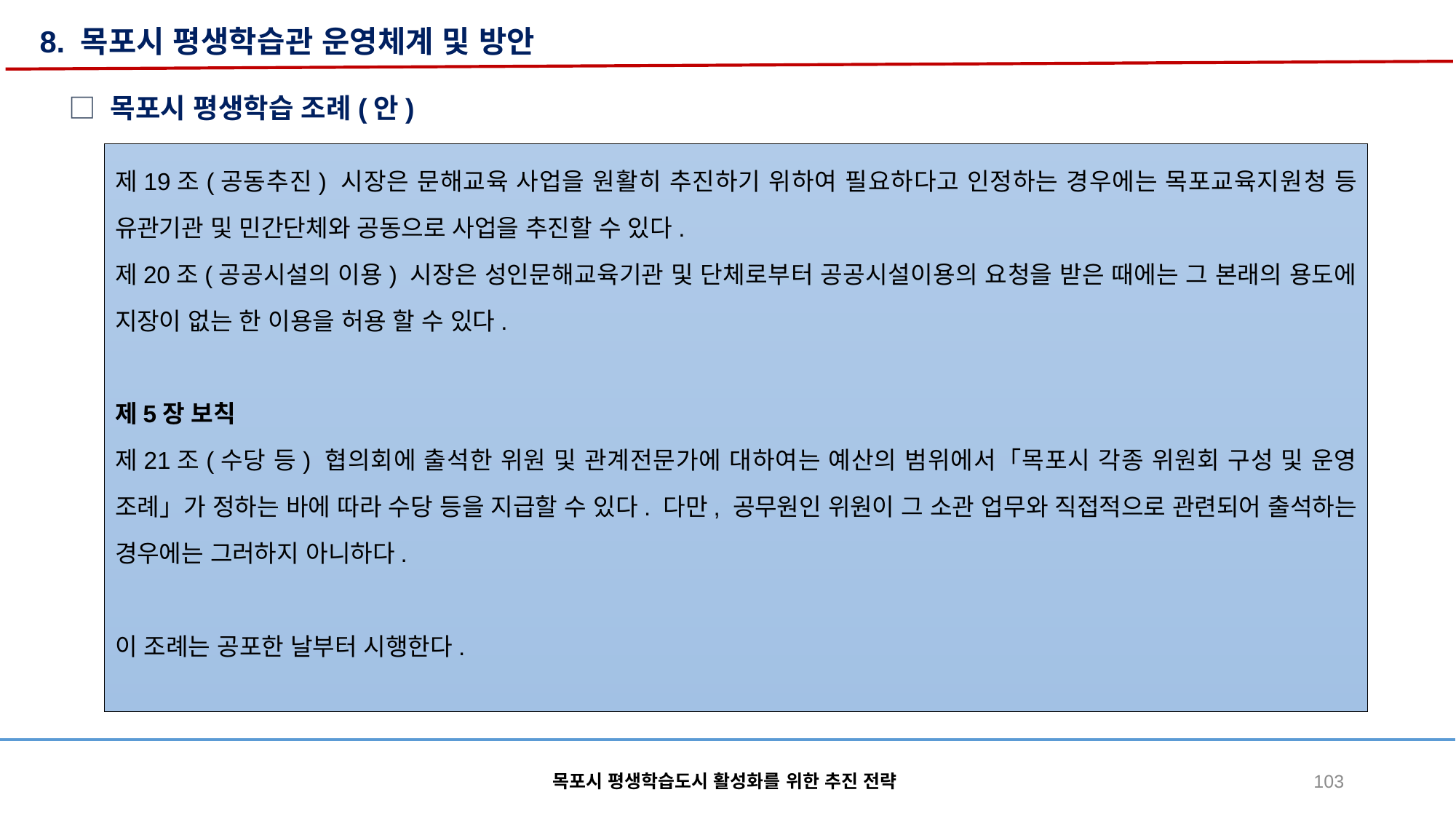

8. 목포시 평생학습관 운영체계 및 방안
□ 목포시 평생학습 조례(안)
제19조(공동추진) 시장은 문해교육 사업을 원활히 추진하기 위하여 필요하다고 인정하는 경우에는 목포교육지원청 등 유관기관 및 민간단체와 공동으로 사업을 추진할 수 있다.
제20조(공공시설의 이용) 시장은 성인문해교육기관 및 단체로부터 공공시설이용의 요청을 받은 때에는 그 본래의 용도에 지장이 없는 한 이용을 허용 할 수 있다.

제5장 보칙
제21조(수당 등) 협의회에 출석한 위원 및 관계전문가에 대하여는 예산의 범위에서「목포시 각종 위원회 구성 및 운영 조례」가 정하는 바에 따라 수당 등을 지급할 수 있다. 다만, 공무원인 위원이 그 소관 업무와 직접적으로 관련되어 출석하는 경우에는 그러하지 아니하다.

이 조례는 공포한 날부터 시행한다.

목포시 평생학습도시 활성화를 위한 추진 전략
103